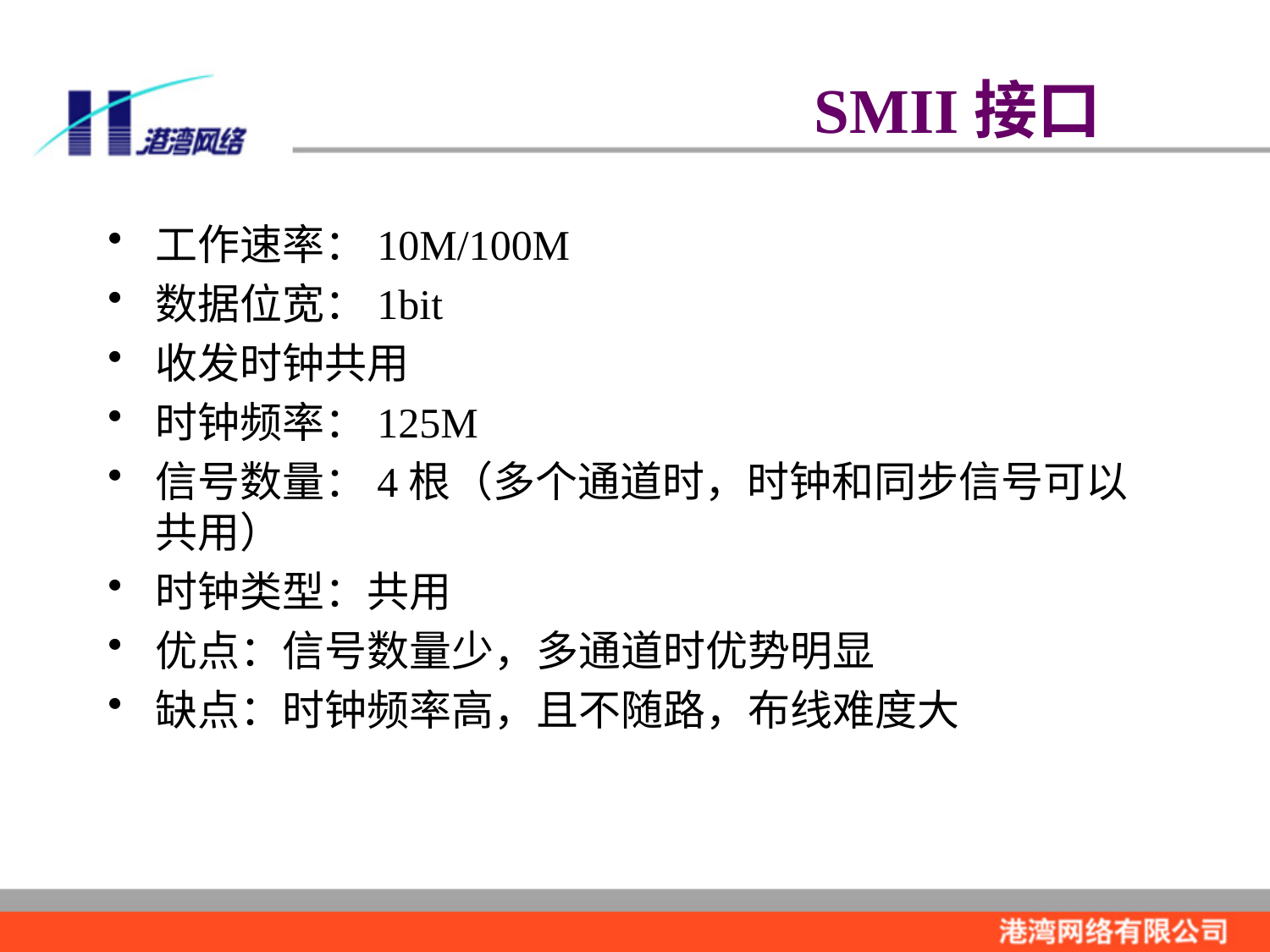

# SMII接口
工作速率：10M/100M
数据位宽：1bit
收发时钟共用
时钟频率：125M
信号数量：4根（多个通道时，时钟和同步信号可以共用）
时钟类型：共用
优点：信号数量少，多通道时优势明显
缺点：时钟频率高，且不随路，布线难度大